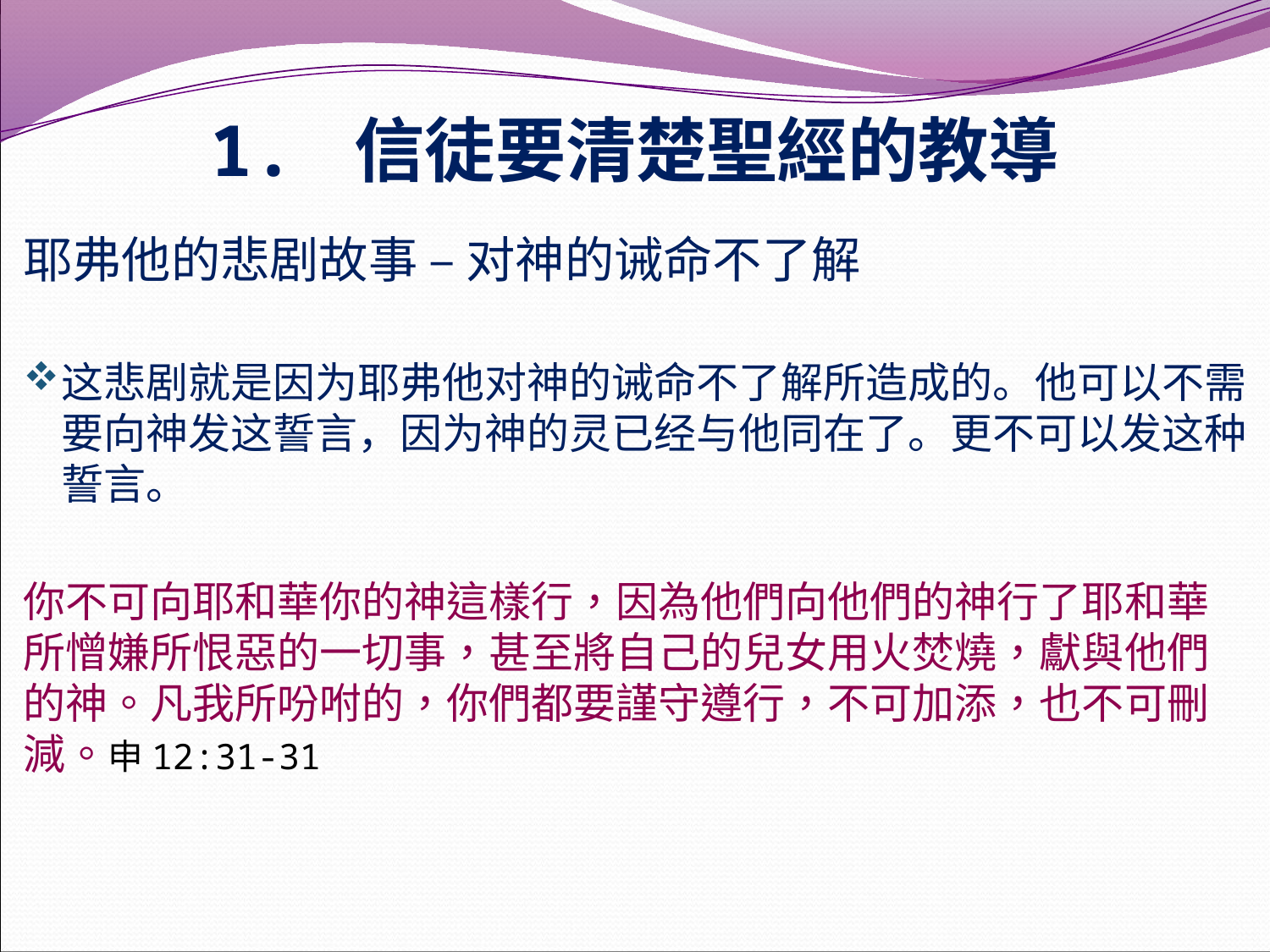

# 1. 信徒要清楚聖經的教導
耶弗他的悲剧故事 – 对神的诫命不了解

这悲剧就是因为耶弗他对神的诫命不了解所造成的。他可以不需要向神发这誓言，因为神的灵已经与他同在了。更不可以发这种誓言。

你不可向耶和華你的神這樣行，因為他們向他們的神行了耶和華所憎嫌所恨惡的一切事，甚至將自己的兒女用火焚燒，獻與他們的神。凡我所吩咐的，你們都要謹守遵行，不可加添，也不可刪減。申12:31-31